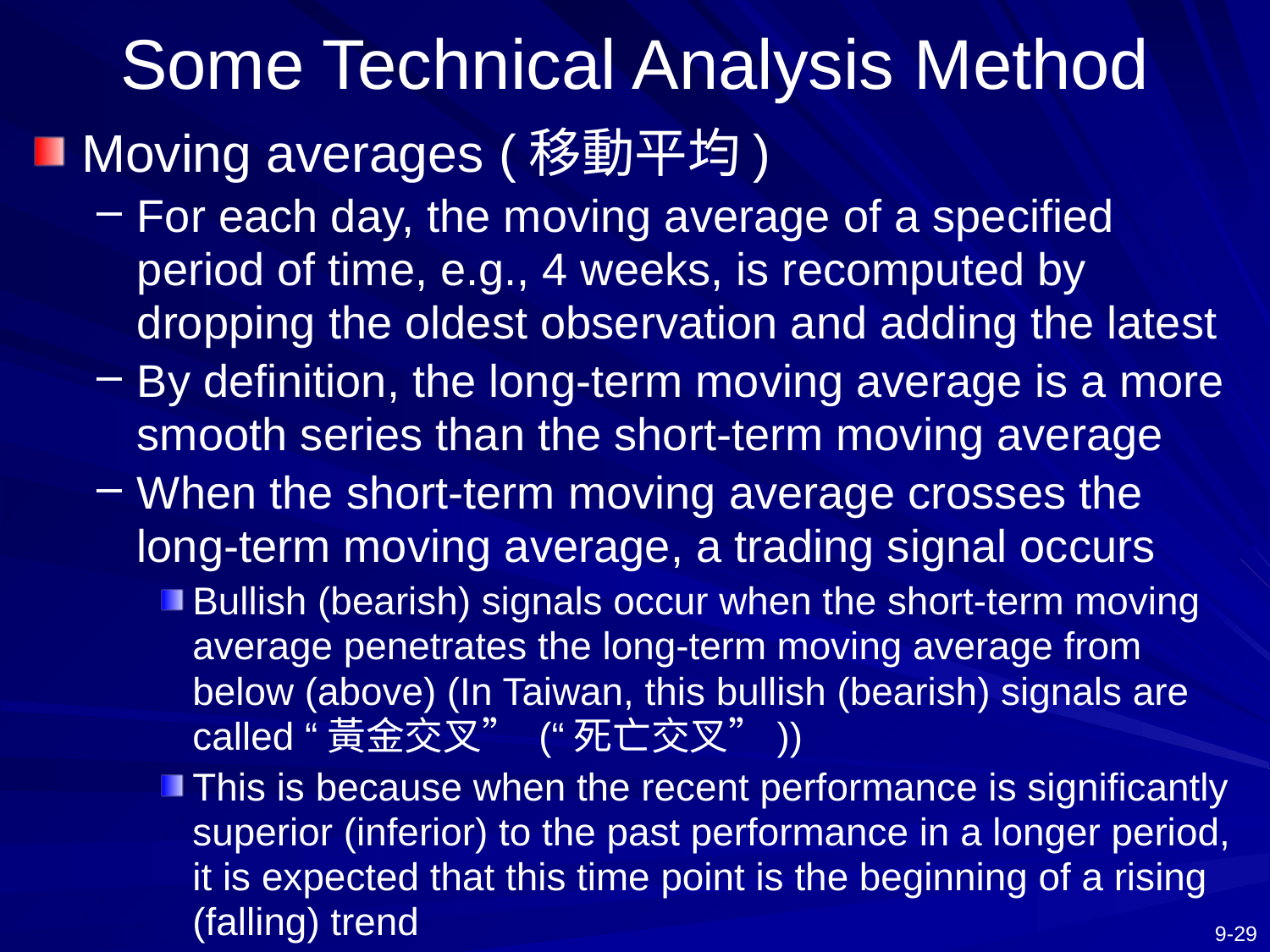

# Some Technical Analysis Method
Moving averages (移動平均)
For each day, the moving average of a specified period of time, e.g., 4 weeks, is recomputed by dropping the oldest observation and adding the latest
By definition, the long-term moving average is a more smooth series than the short-term moving average
When the short-term moving average crosses the long-term moving average, a trading signal occurs
Bullish (bearish) signals occur when the short-term moving average penetrates the long-term moving average from below (above) (In Taiwan, this bullish (bearish) signals are called “黃金交叉” (“死亡交叉”))
This is because when the recent performance is significantly superior (inferior) to the past performance in a longer period, it is expected that this time point is the beginning of a rising (falling) trend